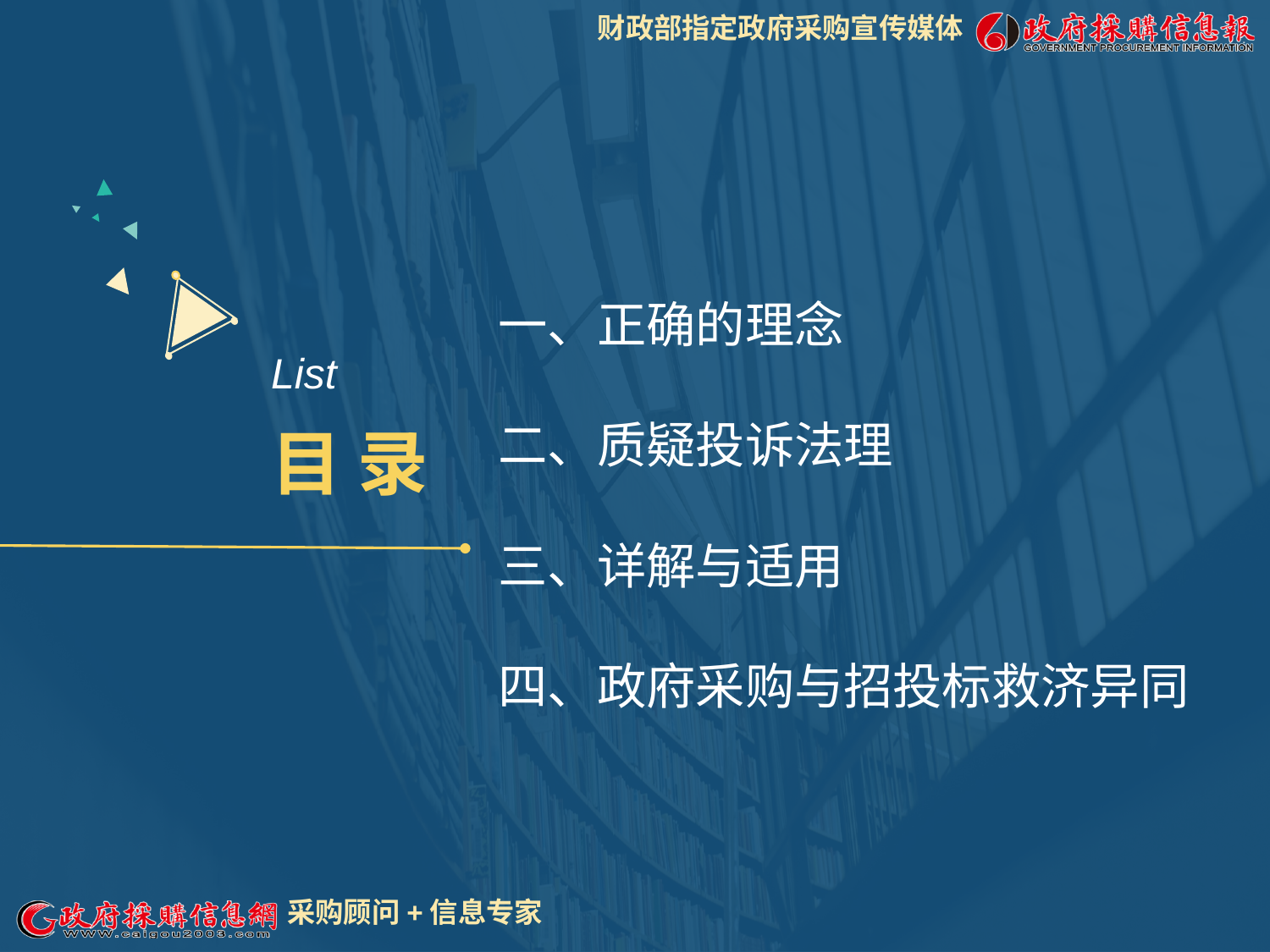

一、正确的理念
二、质疑投诉法理
三、详解与适用
四、政府采购与招投标救济异同
List
目 录